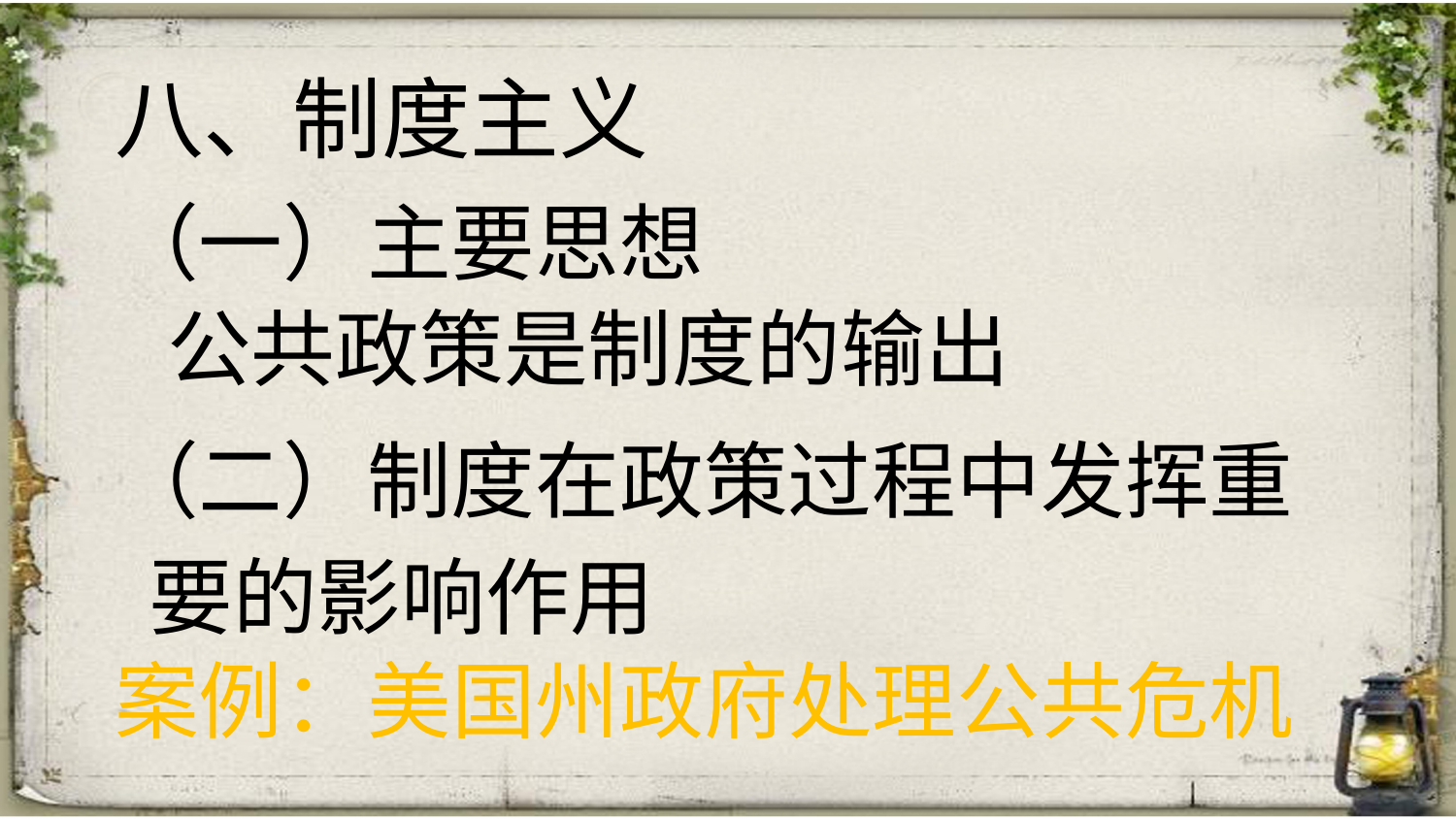

# 八、制度主义
（一）主要思想
  公共政策是制度的输出
（二）制度在政策过程中发挥重要的影响作用
案例：美国州政府处理公共危机